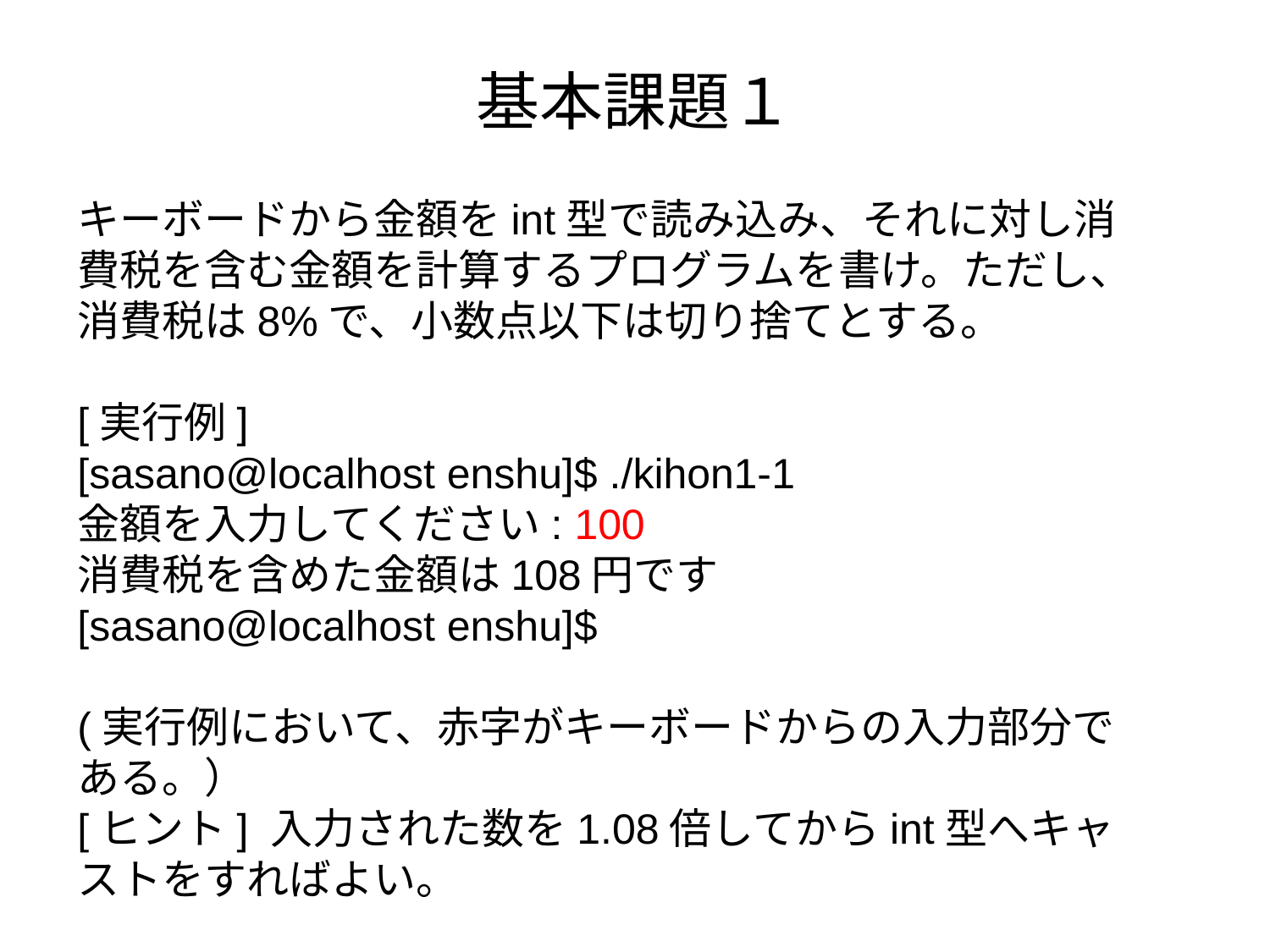

# 基本課題１
キーボードから金額をint型で読み込み、それに対し消費税を含む金額を計算するプログラムを書け。ただし、消費税は8%で、小数点以下は切り捨てとする。

[実行例]
[sasano@localhost enshu]$ ./kihon1-1
金額を入力してください: 100
消費税を含めた金額は108円です
[sasano@localhost enshu]$

(実行例において、赤字がキーボードからの入力部分である。）
[ヒント] 入力された数を1.08倍してからint型へキャストをすればよい。